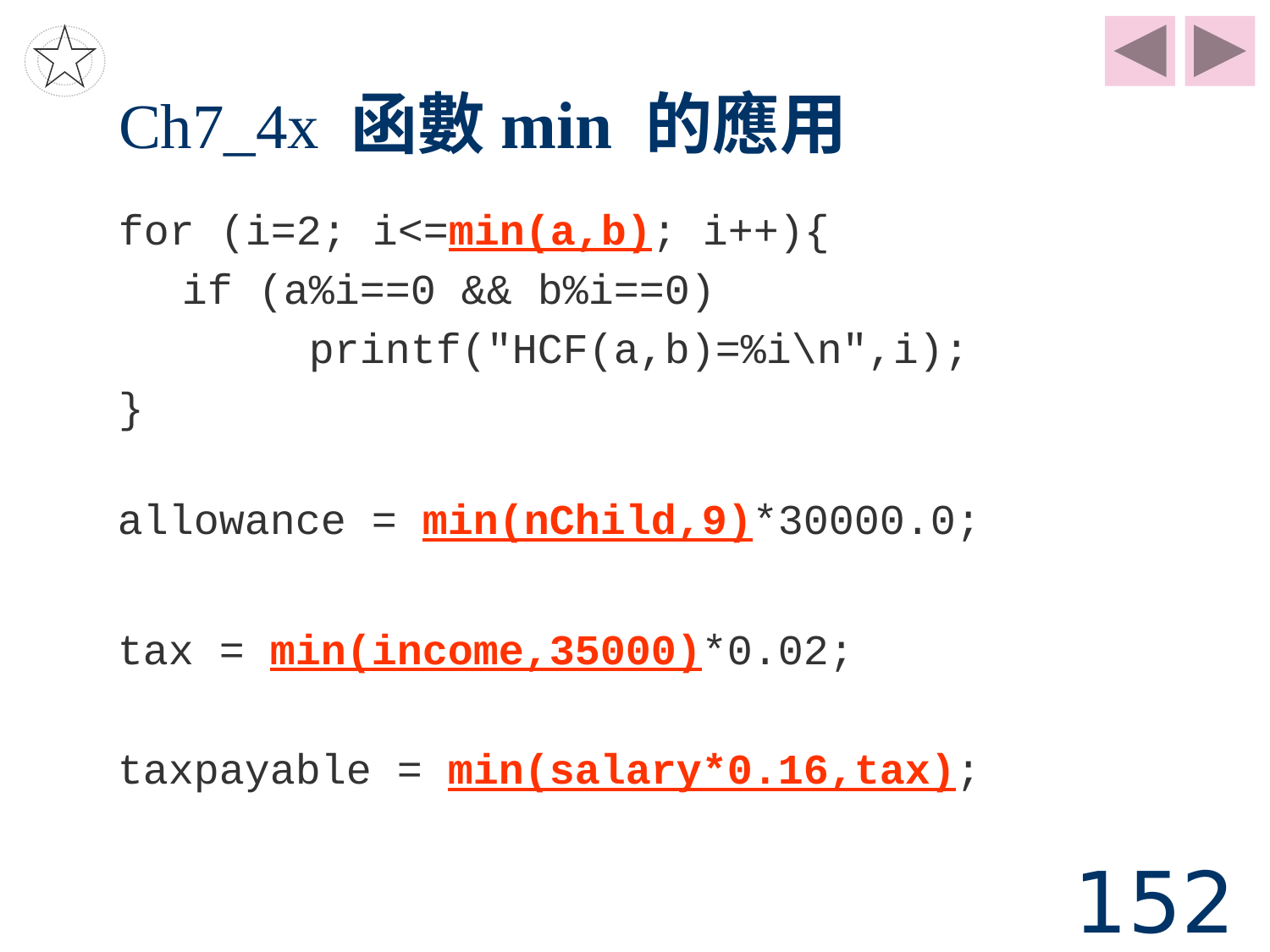

# Ch7_4x 函數min 的應用
for (i=2; i<=min(a,b); i++){
	if (a%i==0 && b%i==0)
		printf("HCF(a,b)=%i\n",i);
}
allowance = min(nChild,9)*30000.0;
tax = min(income,35000)*0.02;
taxpayable = min(salary*0.16,tax);
152